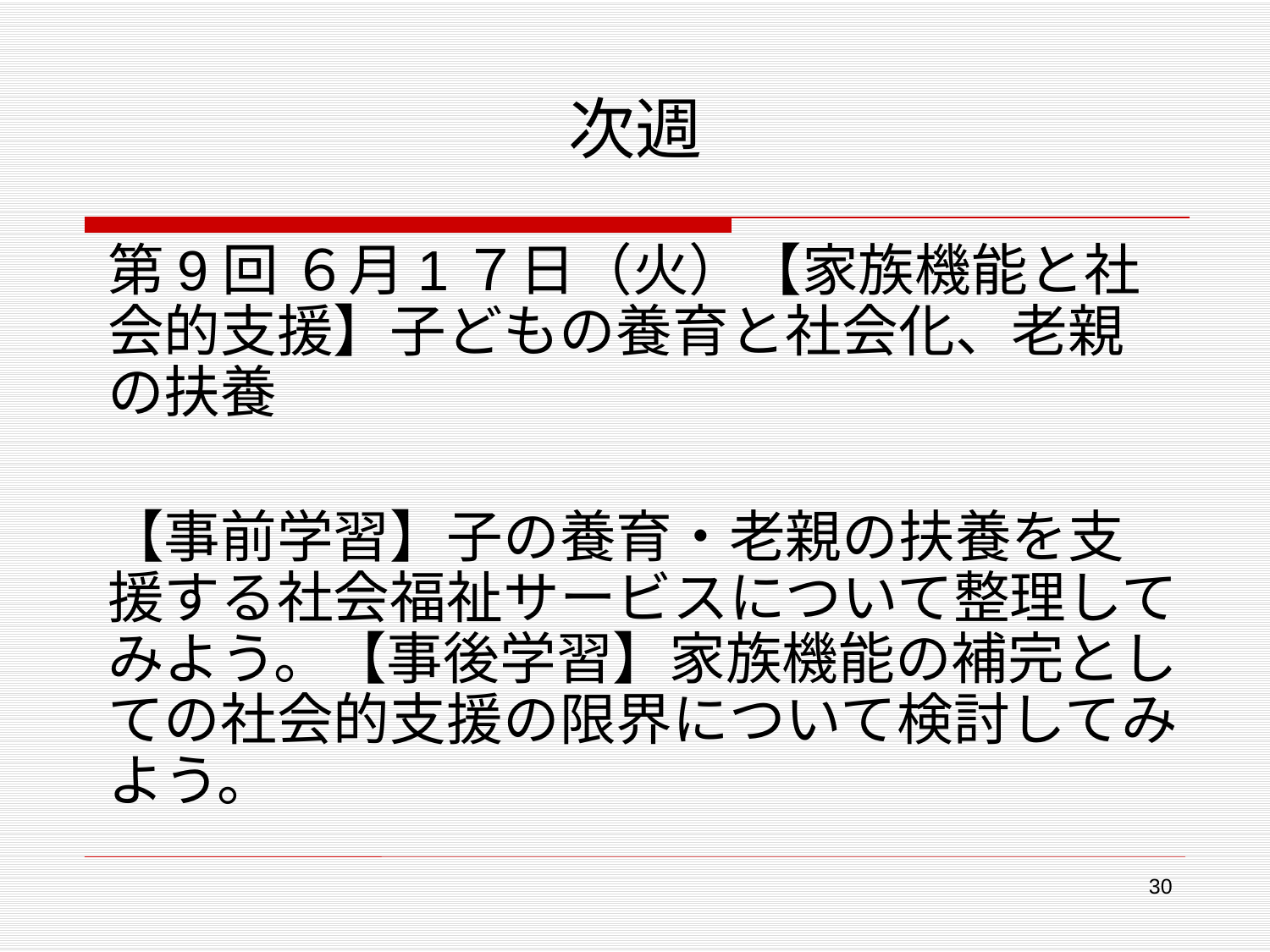

# 次週
第9回 ６月1７日（火）【家族機能と社会的支援】子どもの養育と社会化、老親の扶養

【事前学習】子の養育・老親の扶養を支援する社会福祉サービスについて整理してみよう。【事後学習】家族機能の補完としての社会的支援の限界について検討してみよう。
30